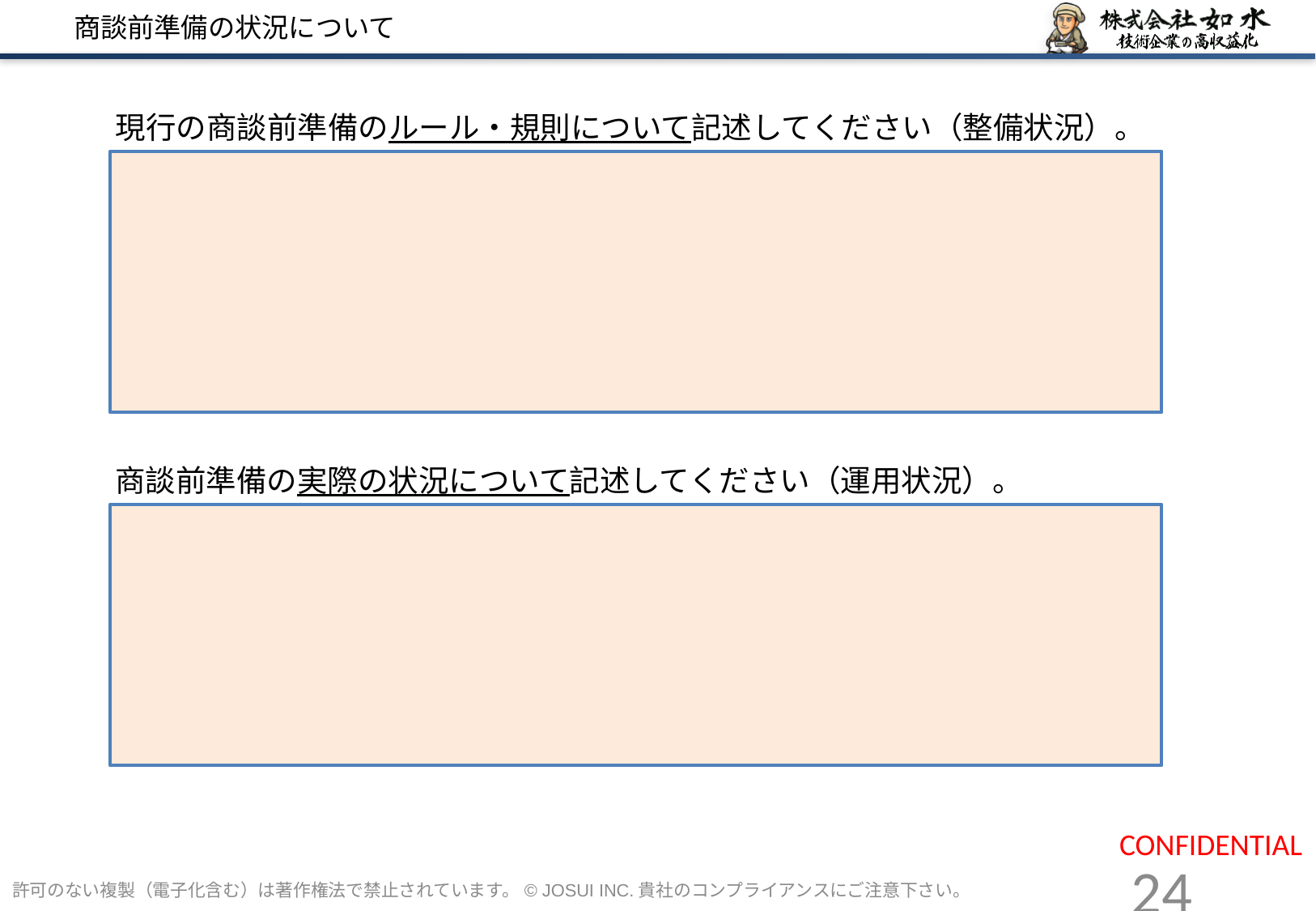

# 商談前準備の状況について
現行の商談前準備のルール・規則について記述してください（整備状況）。

商談前準備の実際の状況について記述してください（運用状況）。

許可のない複製（電子化含む）は著作権法で禁止されています。© JOSUI INC.貴社のコンプライアンスにご注意下さい。
24